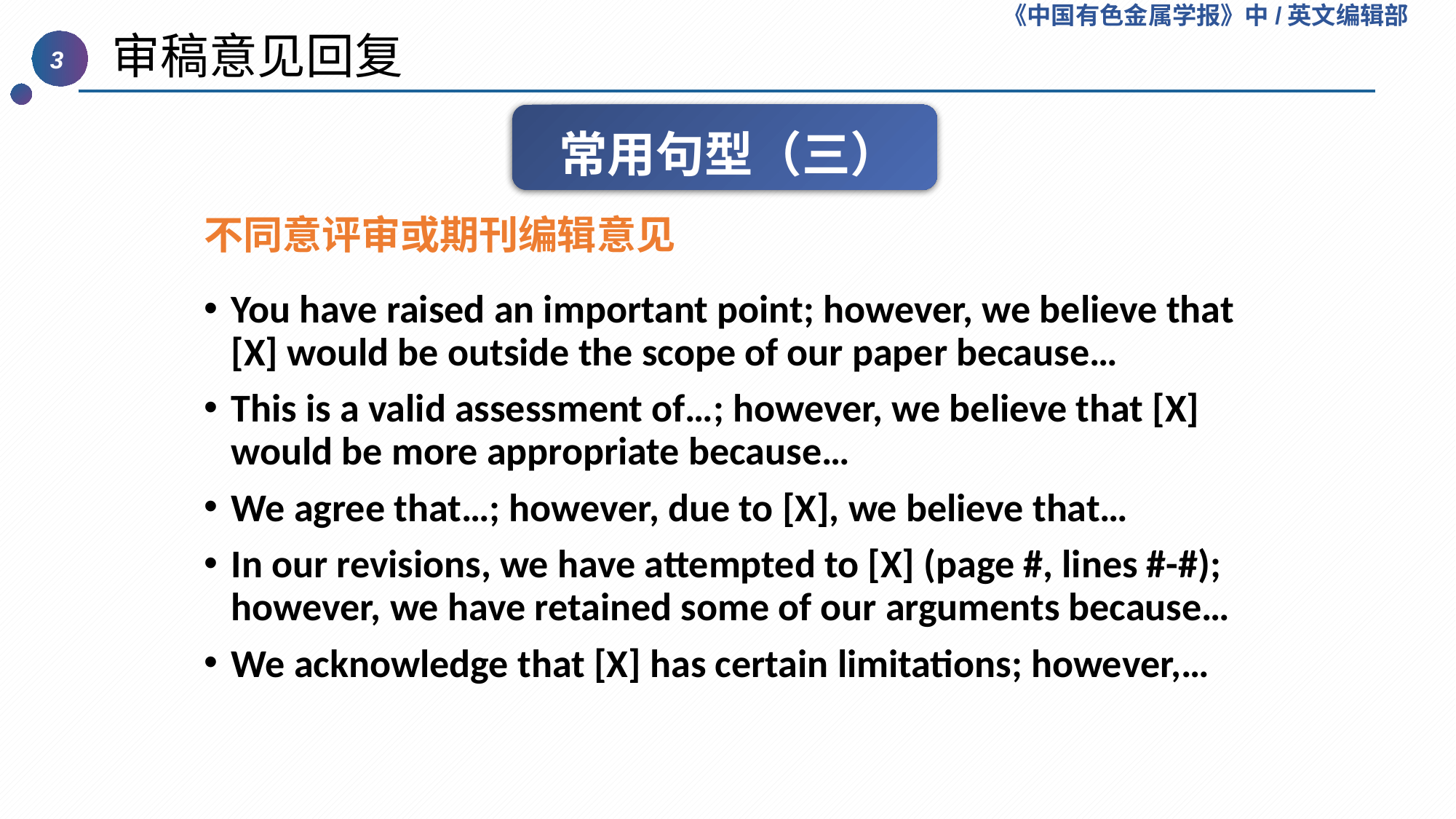

《中国有色金属学报》中/英文编辑部

      审稿意见回复

3

常用句型（三）
不同意评审或期刊编辑意见
You have raised an important point; however, we believe that [X] would be outside the scope of our paper because…
This is a valid assessment of…; however, we believe that [X] would be more appropriate because…
We agree that…; however, due to [X], we believe that…
In our revisions, we have attempted to [X] (page #, lines #-#); however, we have retained some of our arguments because…
We acknowledge that [X] has certain limitations; however,…